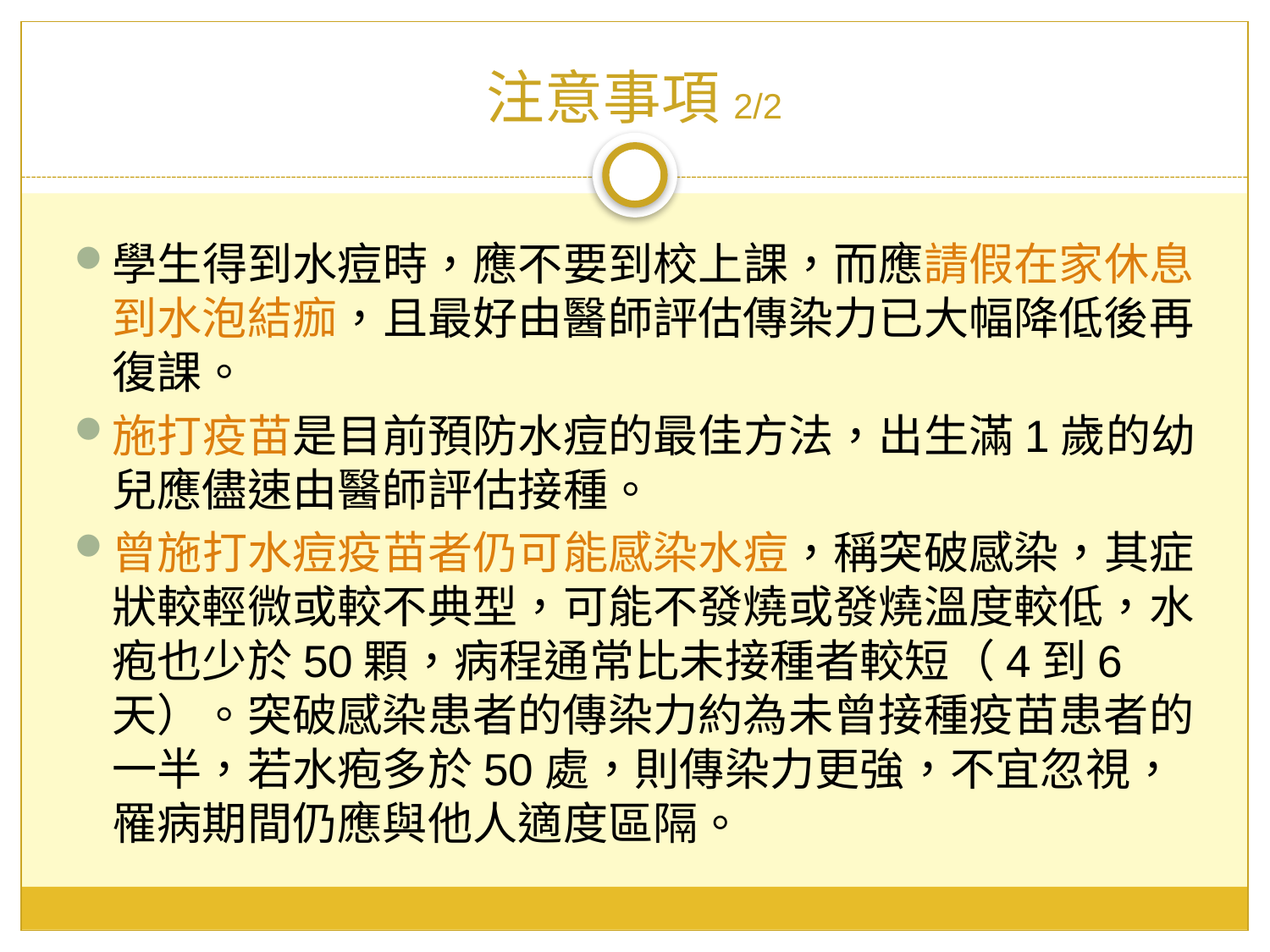

# 注意事項2/2
學生得到水痘時，應不要到校上課，而應請假在家休息到水泡結痂，且最好由醫師評估傳染力已大幅降低後再復課。
施打疫苗是目前預防水痘的最佳方法，出生滿1歲的幼兒應儘速由醫師評估接種。
曾施打水痘疫苗者仍可能感染水痘，稱突破感染，其症狀較輕微或較不典型，可能不發燒或發燒溫度較低，水疱也少於50顆，病程通常比未接種者較短（4到6天）。突破感染患者的傳染力約為未曾接種疫苗患者的一半，若水疱多於50處，則傳染力更強，不宜忽視，罹病期間仍應與他人適度區隔。